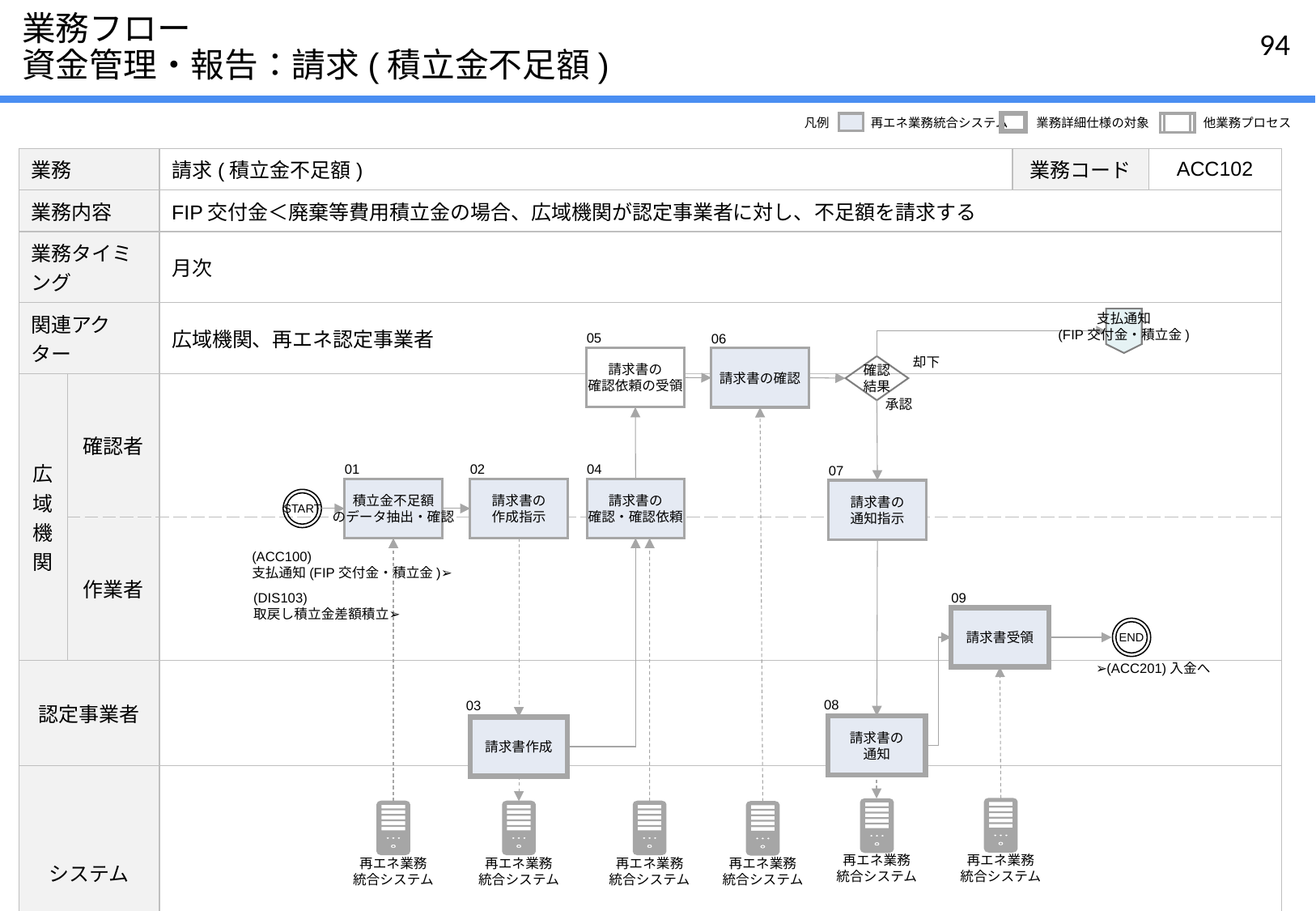

# 業務フロー 資金管理・報告：請求(積立金不足額)
凡例
再エネ業務統合システム
業務詳細仕様の対象
他業務プロセス

| 業務 |  | 請求(積立金不足額) | 業務コード | ACC102 |
| --- | --- | --- | --- | --- |
| 業務内容 |  | FIP交付金＜廃棄等費用積立金の場合、広域機関が認定事業者に対し、不足額を請求する |  |  |
| 業務タイミング |  | 月次 |  |  |
| 関連アクター |  | 広域機関、再エネ認定事業者 |  |  |
| 広域機関 | 確認者 |  |  |  |
|  | 作業者 |  |  |  |
| 認定事業者 |  |  |  |  |
| システム |  |  |  |  |
支払通知
(FIP交付金・積立金)
05
請求書の
確認依頼の受領
06
請求書の確認
却下
確認
結果
承認
01
積立金不足額
のデータ抽出・確認
02
請求書の
作成指示
04
請求書の
確認・確認依頼
07
請求書の
通知指示
START
(ACC100)
支払通知(FIP交付金・積立金)➢
(DIS103)
取戻し積立金差額積立➢
09
請求書受領
END
➢(ACC201)入金へ
08
請求書の
通知
03
請求書作成

再エネ業務
統合システム
再エネ業務
統合システム
再エネ業務
統合システム
再エネ業務
統合システム
再エネ業務
統合システム
再エネ業務
統合システム